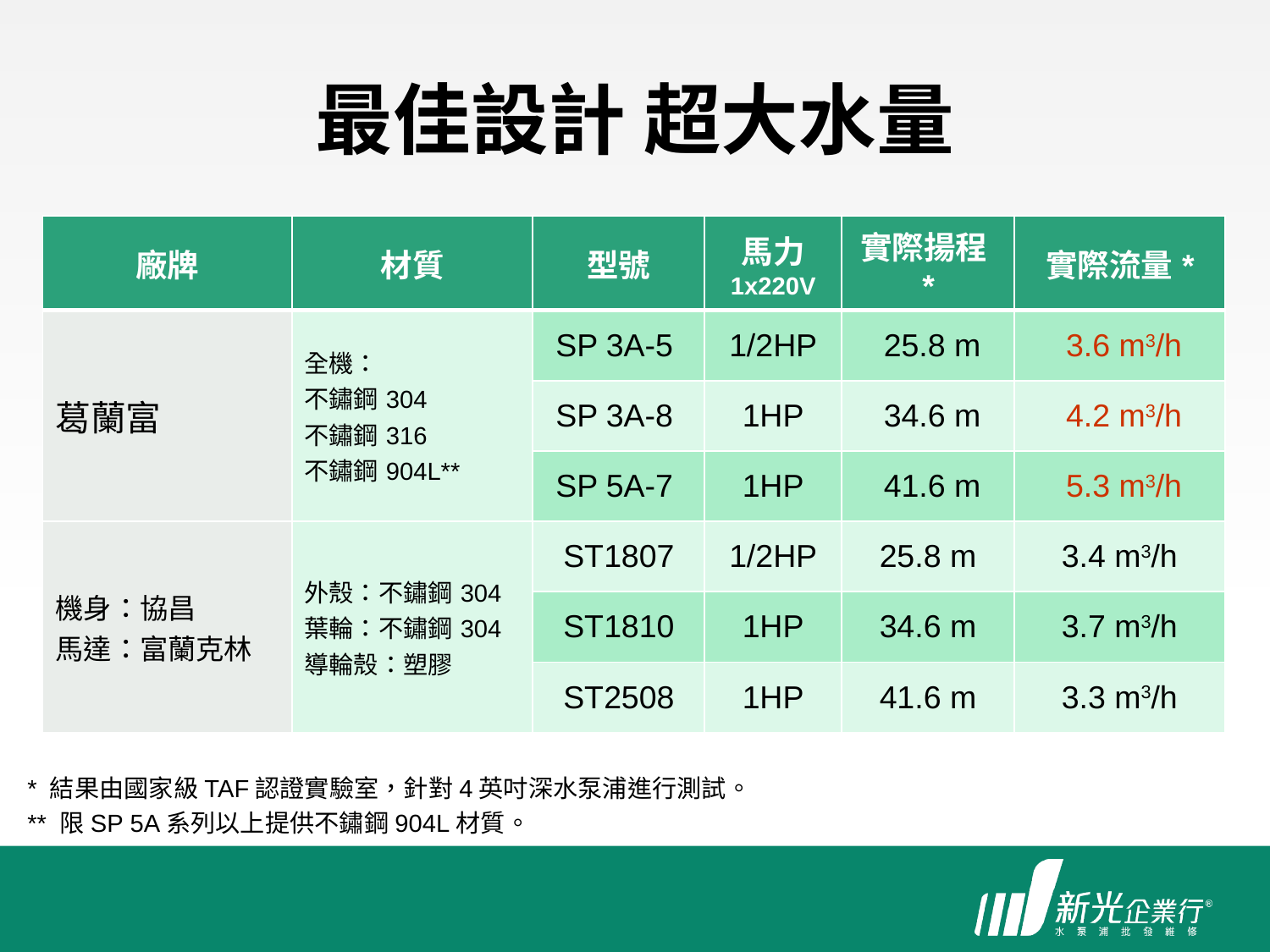

# 最佳設計 超大水量
| 廠牌 | 材質 | 型號 | 馬力 1x220V | 實際揚程\* | 實際流量\* |
| --- | --- | --- | --- | --- | --- |
| 葛蘭富 | 全機： 不鏽鋼304 不鏽鋼316 不鏽鋼904L\*\* | SP 3A-5 | 1/2HP | 25.8 m | 3.6 m3/h |
|  |  | SP 3A-8 | 1HP | 34.6 m | 4.2 m3/h |
|  |  | SP 5A-7 | 1HP | 41.6 m | 5.3 m3/h |
| 機身：協昌 馬達：富蘭克林 | 外殼：不鏽鋼304 葉輪：不鏽鋼304 導輪殼：塑膠 | ST1807 | 1/2HP | 25.8 m | 3.4 m3/h |
|  |  | ST1810 | 1HP | 34.6 m | 3.7 m3/h |
|  |  | ST2508 | 1HP | 41.6 m | 3.3 m3/h |
* 結果由國家級TAF認證實驗室，針對4英吋深水泵浦進行測試。
** 限SP 5A系列以上提供不鏽鋼904L材質。